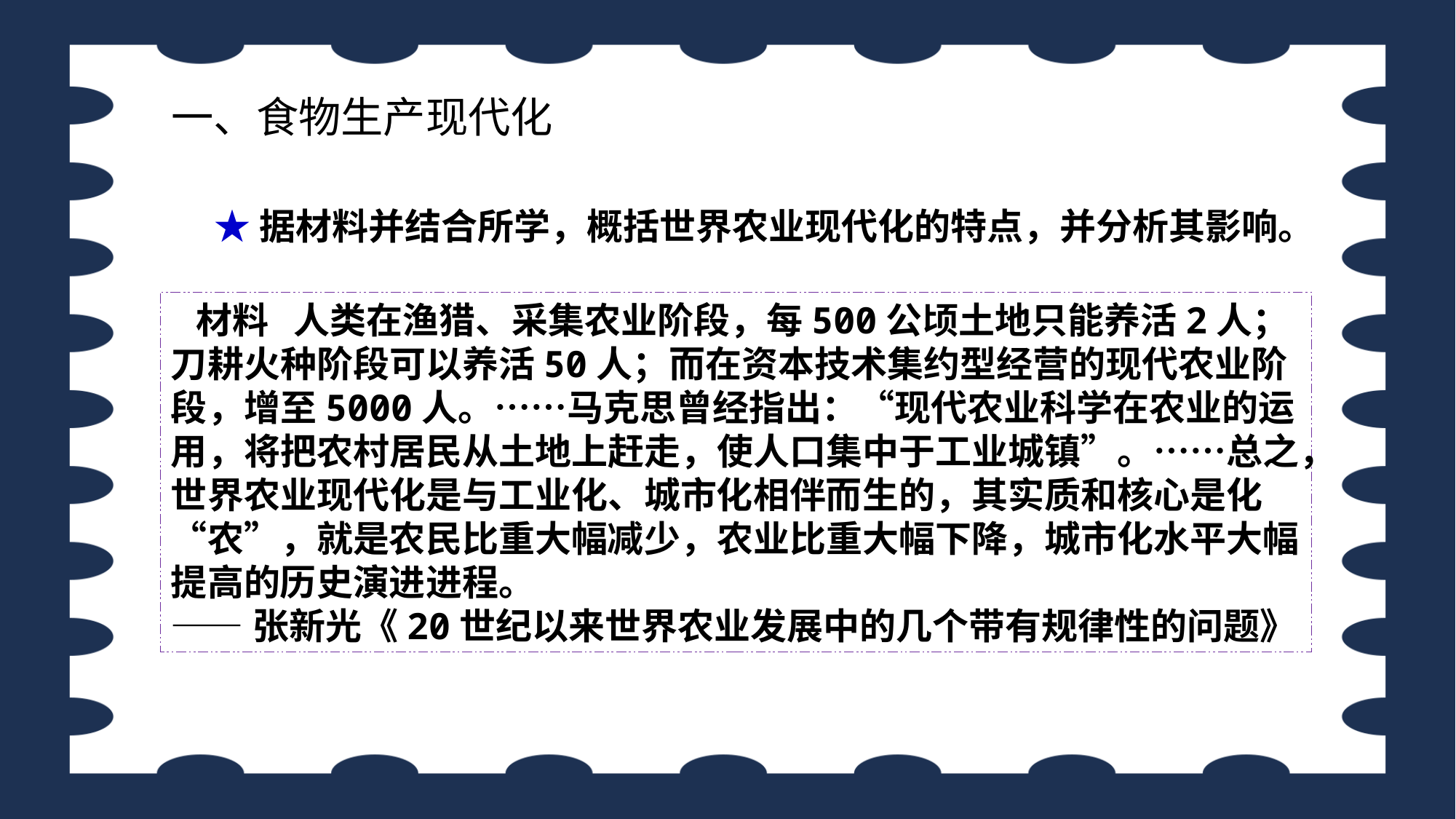

一、食物生产现代化
★据材料并结合所学，概括世界农业现代化的特点，并分析其影响。
  材料   人类在渔猎、采集农业阶段，每500公顷土地只能养活2人；刀耕火种阶段可以养活50人；而在资本技术集约型经营的现代农业阶段，增至5000人。……马克思曾经指出：“现代农业科学在农业的运用，将把农村居民从土地上赶走，使人口集中于工业城镇”。……总之，世界农业现代化是与工业化、城市化相伴而生的，其实质和核心是化“农”，就是农民比重大幅减少，农业比重大幅下降，城市化水平大幅提高的历史演进进程。
——张新光《20世纪以来世界农业发展中的几个带有规律性的问题》